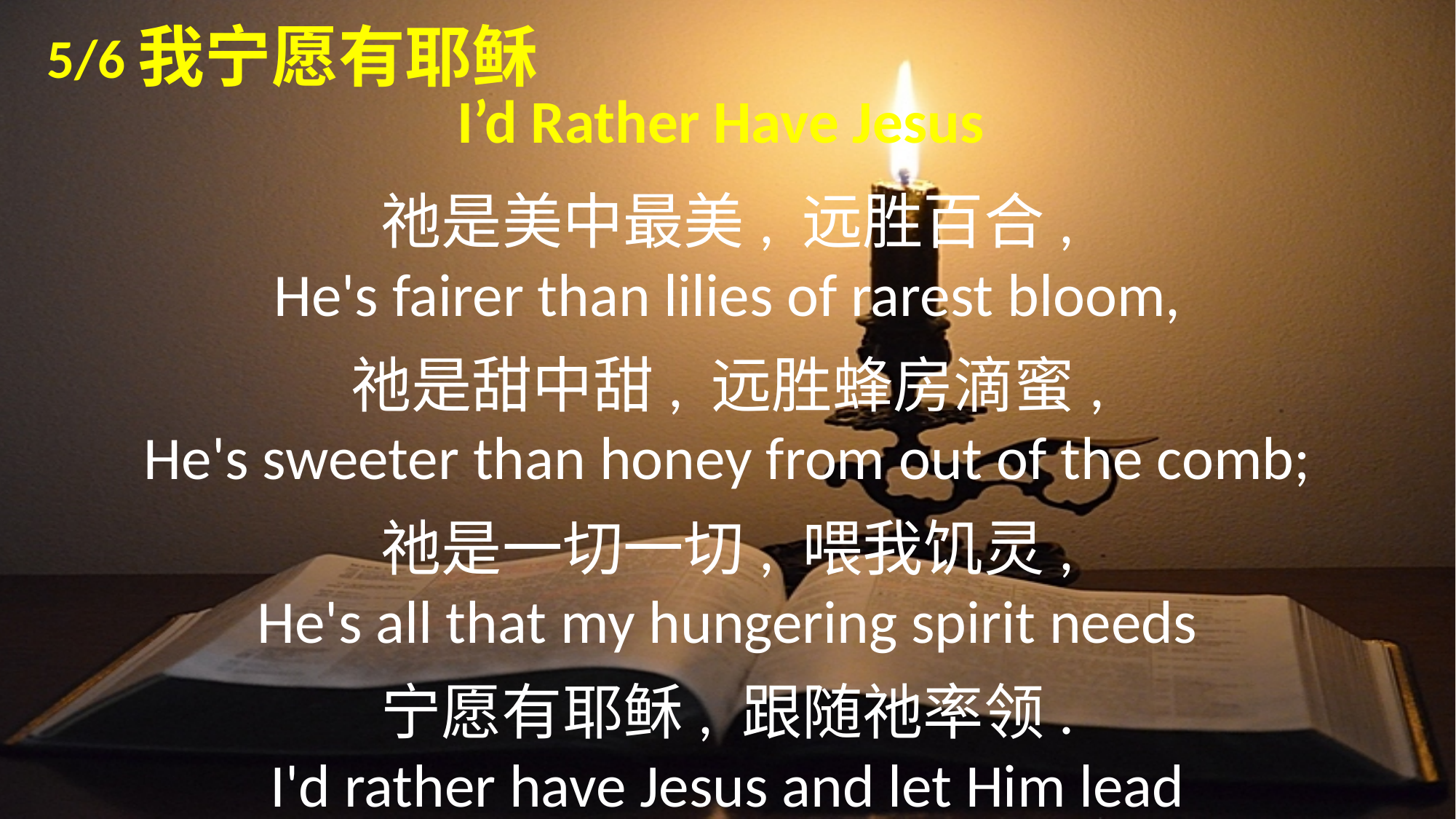

我宁愿有耶稣
I’d Rather Have Jesus
祂是美中最美, 远胜百合,
He's fairer than lilies of rarest bloom,
祂是甜中甜, 远胜蜂房滴蜜,
He's sweeter than honey from out of the comb;
祂是一切一切, 喂我饥灵,
He's all that my hungering spirit needs
宁愿有耶稣, 跟随祂率领.
I'd rather have Jesus and let Him lead
5/6